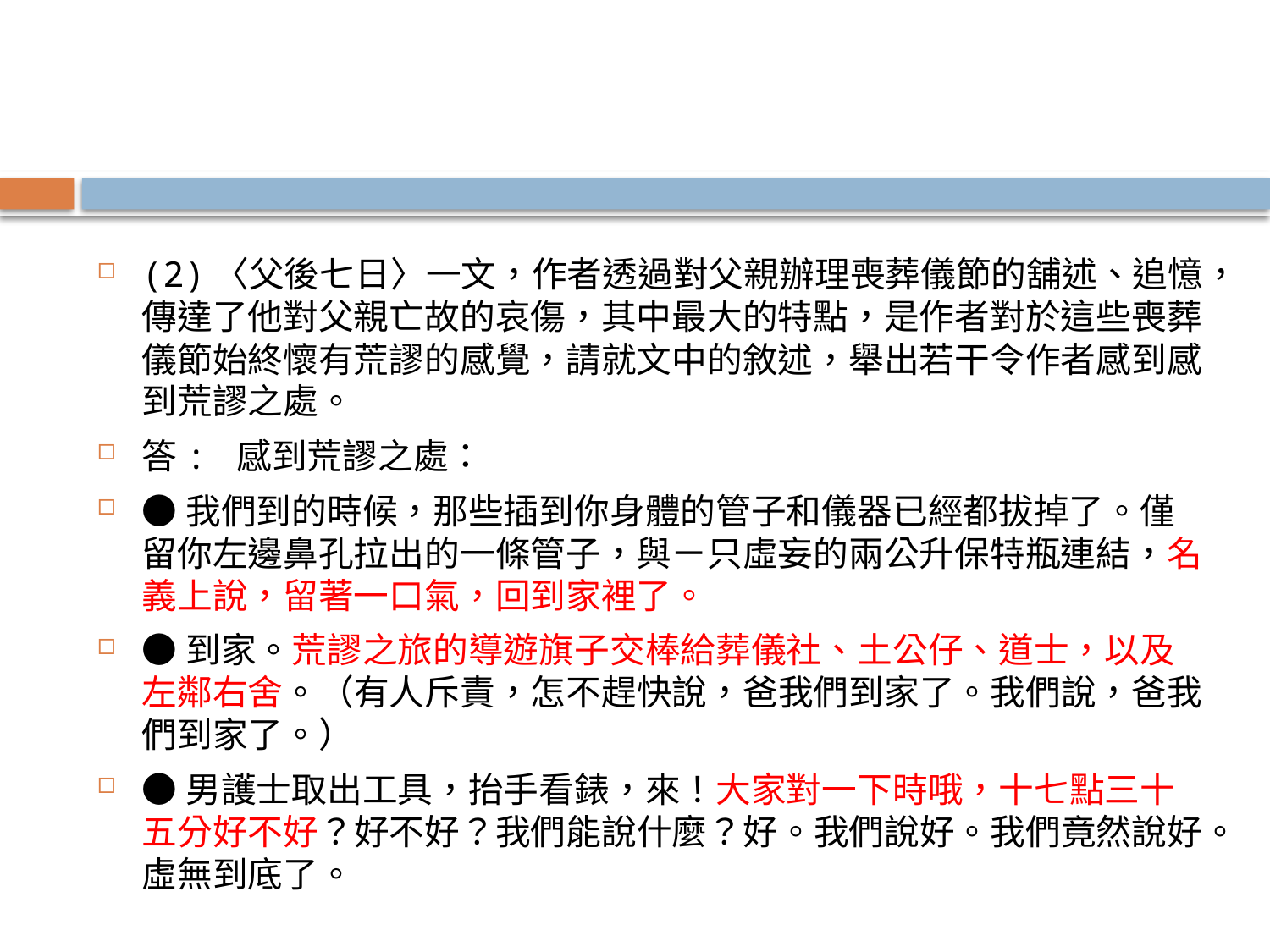

#
(2)〈父後七日〉一文，作者透過對父親辦理喪葬儀節的舖述、追憶，傳達了他對父親亡故的哀傷，其中最大的特點，是作者對於這些喪葬儀節始終懷有荒謬的感覺，請就文中的敘述，舉出若干令作者感到感到荒謬之處。
答: 感到荒謬之處：
●我們到的時候，那些插到你身體的管子和儀器已經都拔掉了。僅留你左邊鼻孔拉出的一條管子，與ㄧ只虛妄的兩公升保特瓶連結，名義上說，留著一口氣，回到家裡了。
●到家。荒謬之旅的導遊旗子交棒給葬儀社、土公仔、道士，以及左鄰右舍。（有人斥責，怎不趕快說，爸我們到家了。我們說，爸我們到家了。）
●男護士取出工具，抬手看錶，來！大家對一下時哦，十七點三十五分好不好？好不好？我們能說什麼？好。我們說好。我們竟然說好。虛無到底了。